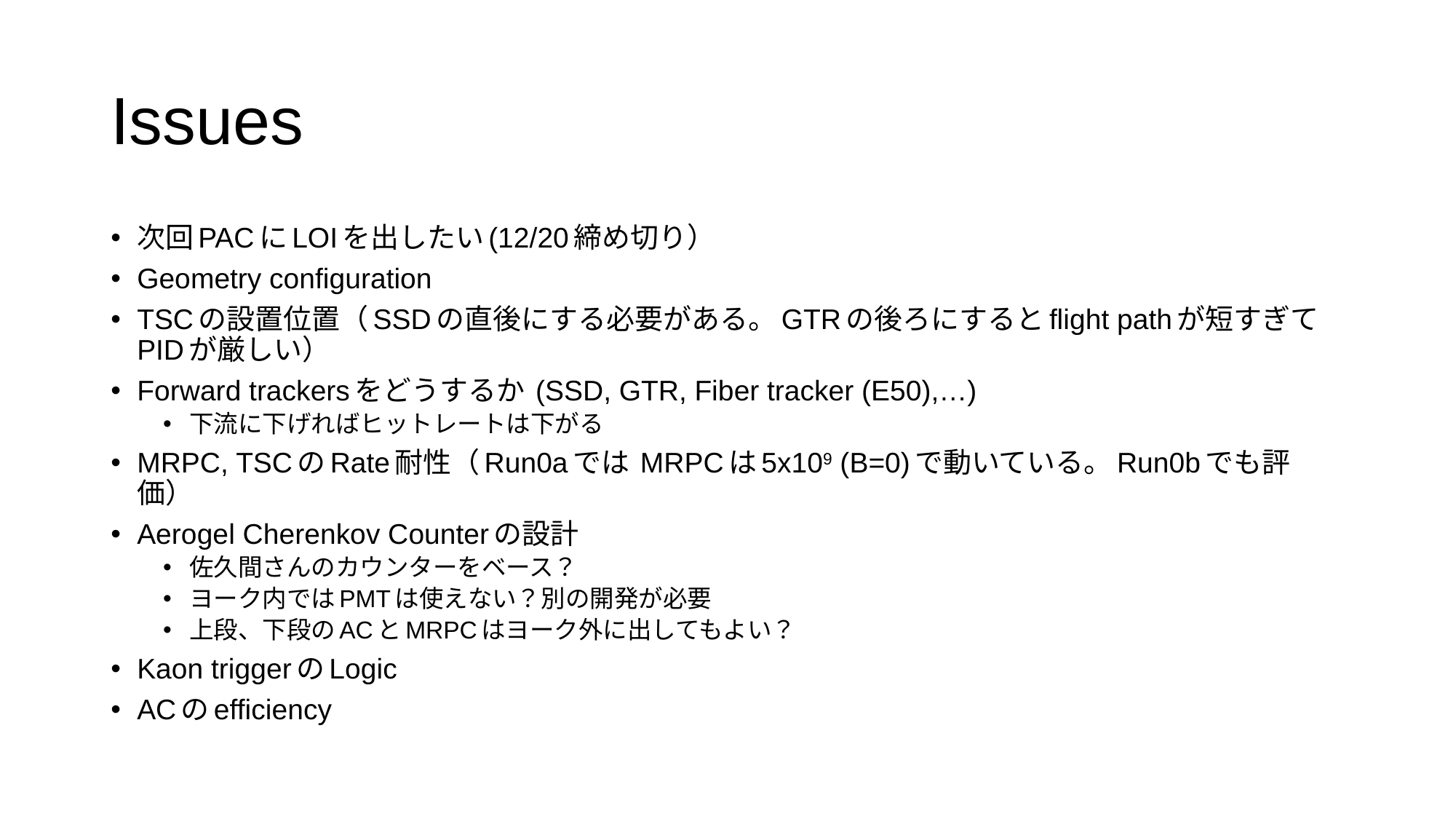

# Issues
次回PACにLOIを出したい(12/20締め切り）
Geometry configuration
TSCの設置位置（SSDの直後にする必要がある。GTRの後ろにするとflight pathが短すぎてPIDが厳しい）
Forward trackersをどうするか (SSD, GTR, Fiber tracker (E50),…)
下流に下げればヒットレートは下がる
MRPC, TSCのRate耐性（Run0aでは MRPCは5x109 (B=0)で動いている。Run0bでも評価）
Aerogel Cherenkov Counterの設計
佐久間さんのカウンターをベース？
ヨーク内ではPMTは使えない？別の開発が必要
上段、下段のACとMRPCはヨーク外に出してもよい？
Kaon triggerのLogic
ACのefficiency